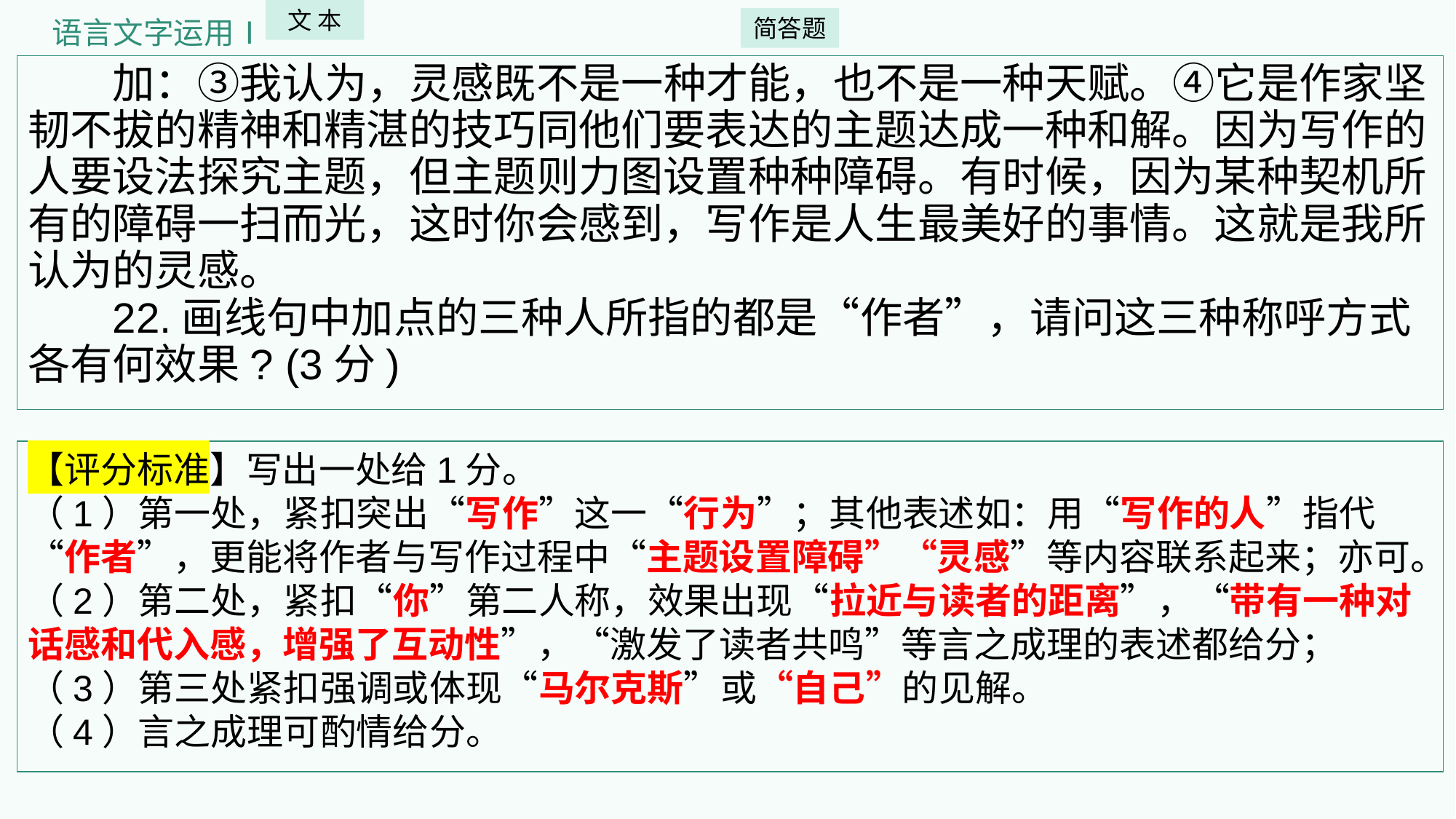

文 本
语言文字运用Ⅰ
简答题
加：③我认为，灵感既不是一种才能，也不是一种天赋。④它是作家坚韧不拔的精神和精湛的技巧同他们要表达的主题达成一种和解。因为写作的人要设法探究主题，但主题则力图设置种种障碍。有时候，因为某种契机所有的障碍一扫而光，这时你会感到，写作是人生最美好的事情。这就是我所认为的灵感。
22.画线句中加点的三种人所指的都是“作者”，请问这三种称呼方式各有何效果? (3分)

【评分标准】写出一处给1分。
（1）第一处，紧扣突出“写作”这一“行为”；其他表述如：用“写作的人”指代“作者”，更能将作者与写作过程中“主题设置障碍”“灵感”等内容联系起来；亦可。
（2）第二处，紧扣“你”第二人称，效果出现“拉近与读者的距离”，“带有一种对话感和代入感，增强了互动性”，“激发了读者共鸣”等言之成理的表述都给分；
（3）第三处紧扣强调或体现“马尔克斯”或“自己”的见解。
（4）言之成理可酌情给分。